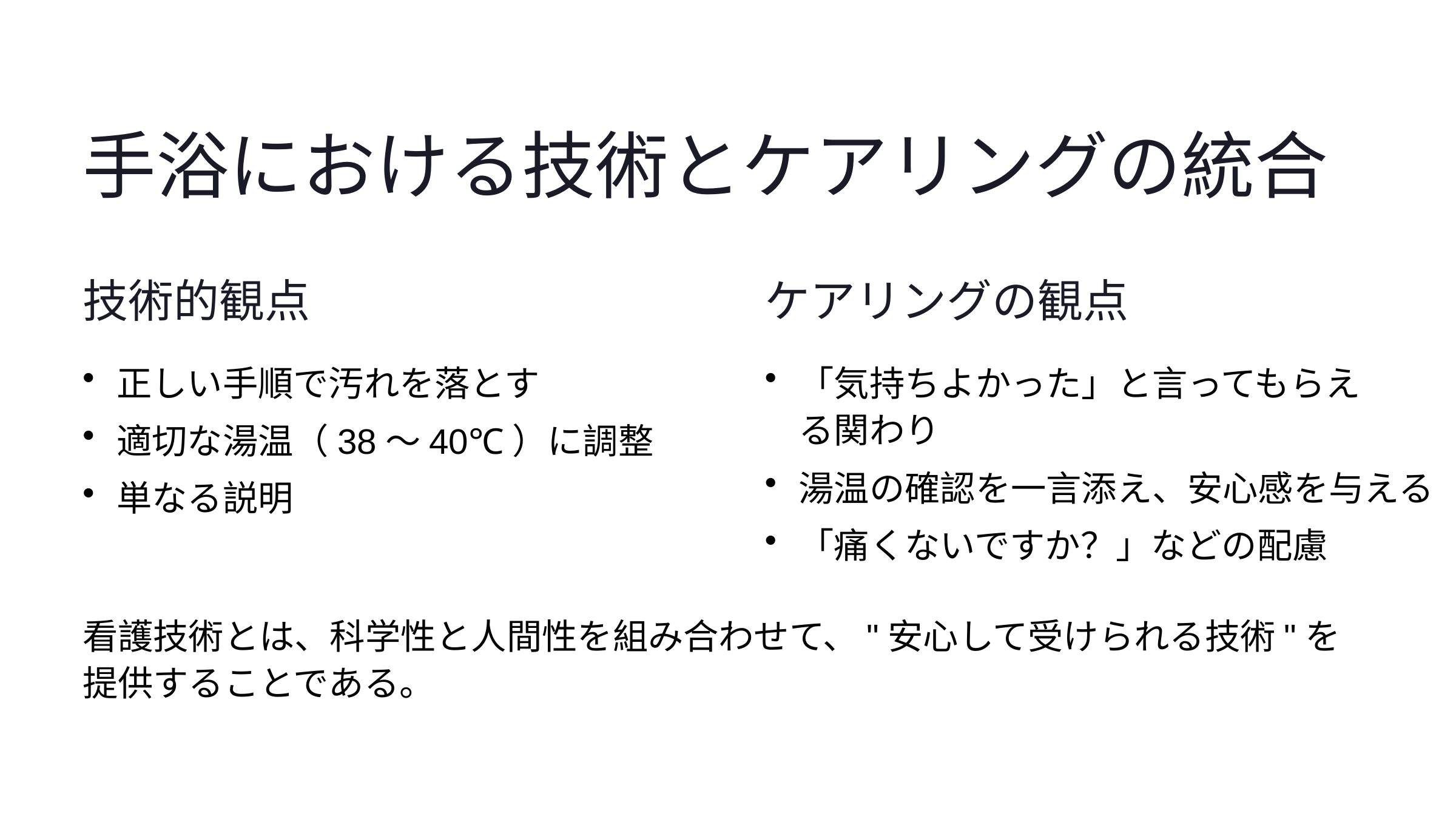

手浴における技術とケアリングの統合
技術的観点
ケアリングの観点
正しい手順で汚れを落とす
「気持ちよかった」と言ってもらえる関わり
適切な湯温（38〜40℃）に調整
湯温の確認を一言添え、安心感を与える
単なる説明
「痛くないですか？」などの配慮
看護技術とは、科学性と人間性を組み合わせて、"安心して受けられる技術"を提供することである。